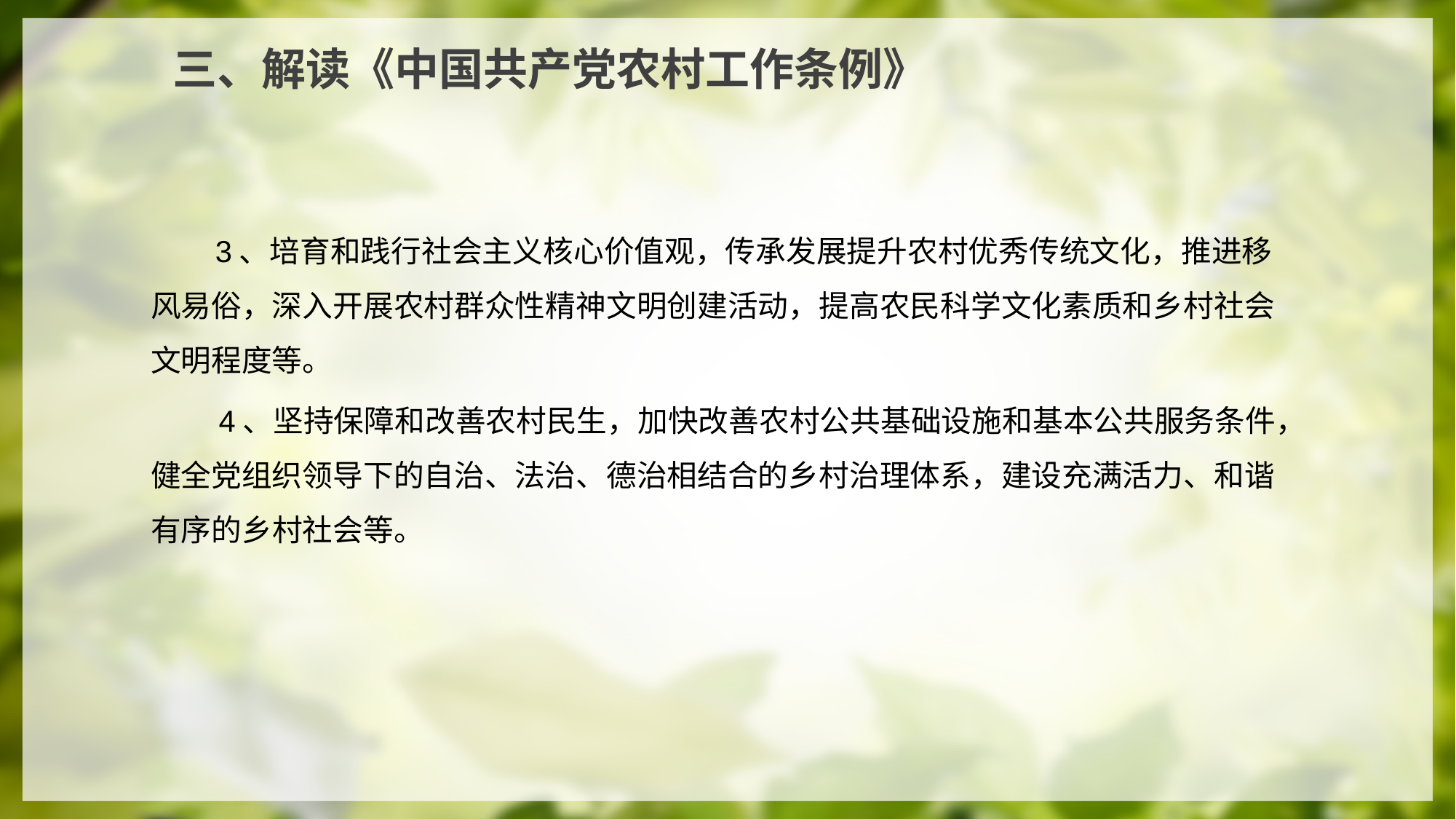

三、解读《中国共产党农村工作条例》
　    3、培育和践行社会主义核心价值观，传承发展提升农村优秀传统文化，推进移风易俗，深入开展农村群众性精神文明创建活动，提高农民科学文化素质和乡村社会文明程度等。
　　4、坚持保障和改善农村民生，加快改善农村公共基础设施和基本公共服务条件，健全党组织领导下的自治、法治、德治相结合的乡村治理体系，建设充满活力、和谐有序的乡村社会等。